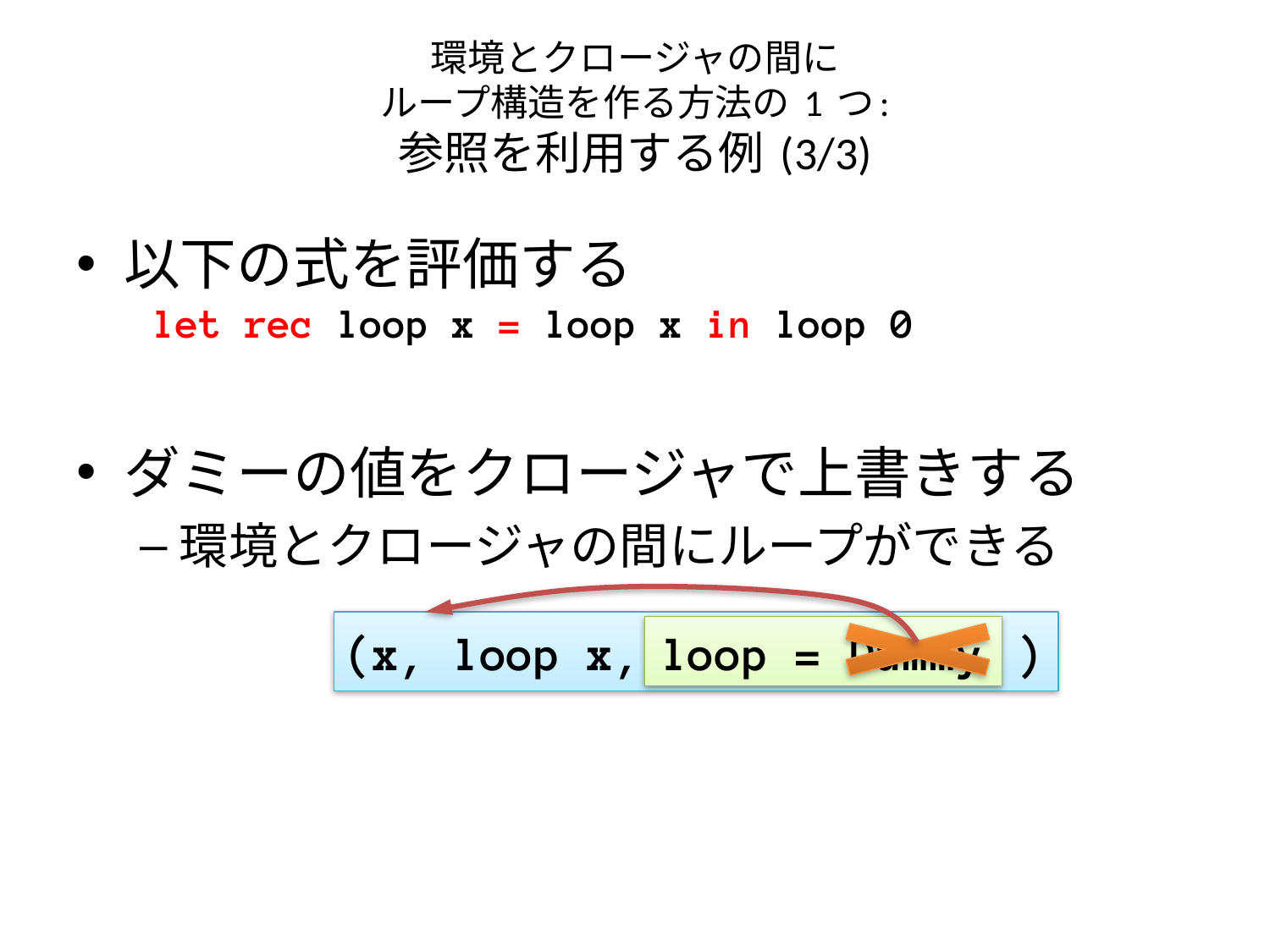

# 環境とクロージャの間に ループ構造を作る方法の 1 つ: 参照を利用する例 (3/3)
以下の式を評価する
  let rec loop x = loop x in loop 0

ダミーの値をクロージャで上書きする
環境とクロージャの間にループができる

(x, loop x,              )

loop = Dummy